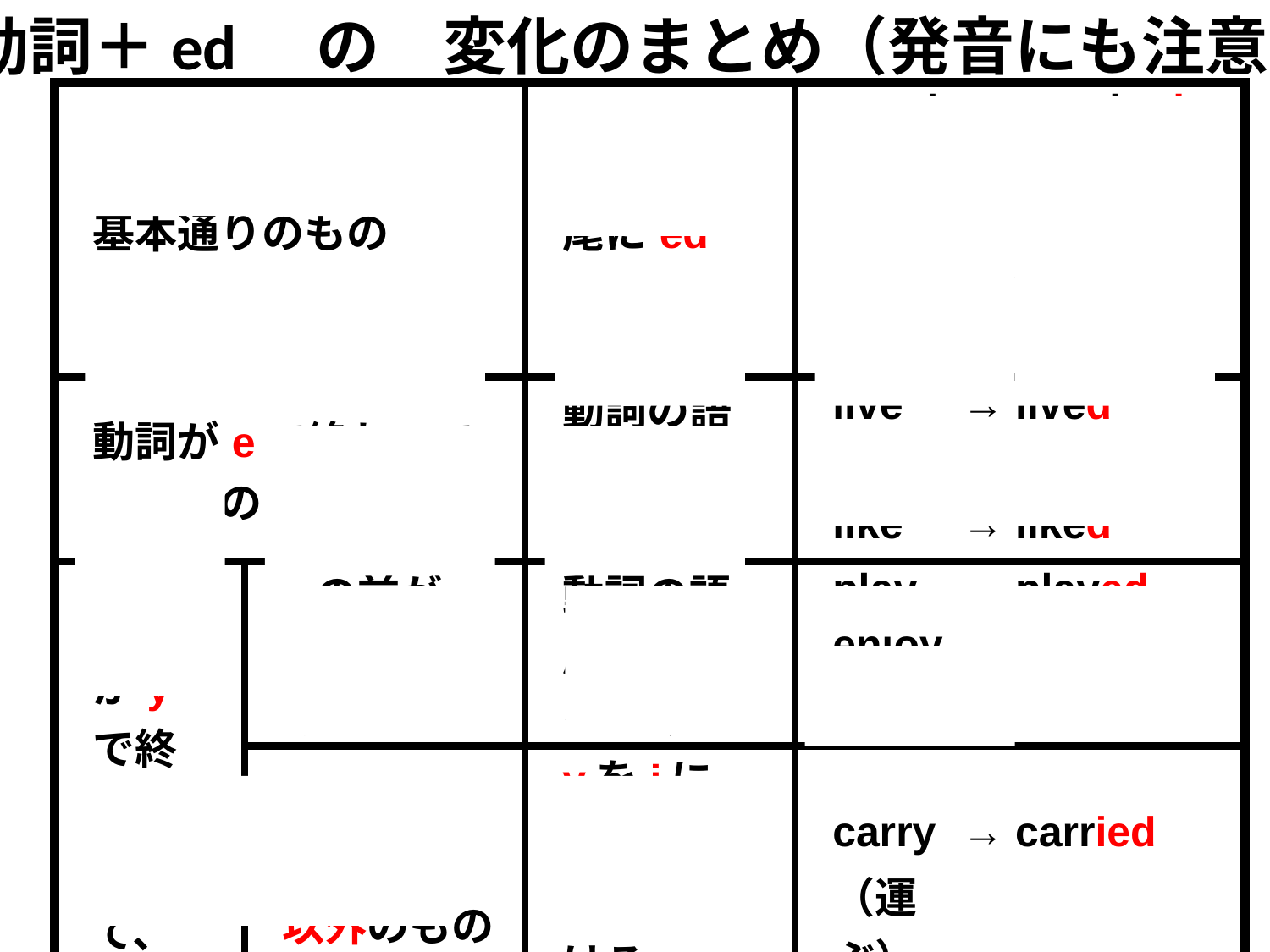

動詞＋ed　の　変化のまとめ（発音にも注意）
| 基本通りのもの |  |  |  | 動詞の語尾にedをつける |  | watch | → | watched |  |
| --- | --- | --- | --- | --- | --- | --- | --- | --- | --- |
|  |  |  |  |  |  | visit | → | visited |  |
|  |  |  |  |  |  | want | → | wanted |  |
| 動詞がeで終わっているもの |  |  |  | 動詞の語尾にdをつける |  | live | → | lived |  |
|  |  |  |  |  |  | love | → | loved |  |
|  |  |  |  |  |  | like | → | liked |  |
| 動詞がyで終わっていて、 |  | yの前がa,i,u,e,oのもの |  | 動詞の語尾にedをつける |  | play | → | played |  |
|  |  |  |  |  |  | enjoy | → | enjoyed |  |
|  |  |  |  |  |  |  |  |  |  |
|  |  | yの前がa,i,u,e,o 以外のもの |  | yをiにかえて、edをつける |  | study | → | studied |  |
|  |  |  |  |  |  | carry | → | carried |  |
|  |  |  |  |  |  | （運ぶ） |  |  |  |
| 動詞の最後が 「短母音＋子音」の もの |  |  |  | 子音を重ねてedをつける |  | stop | → | stopped |  |
|  |  |  |  |  |  |  |  |  |  |
|  |  |  |  |  |  |  |  |  |  |